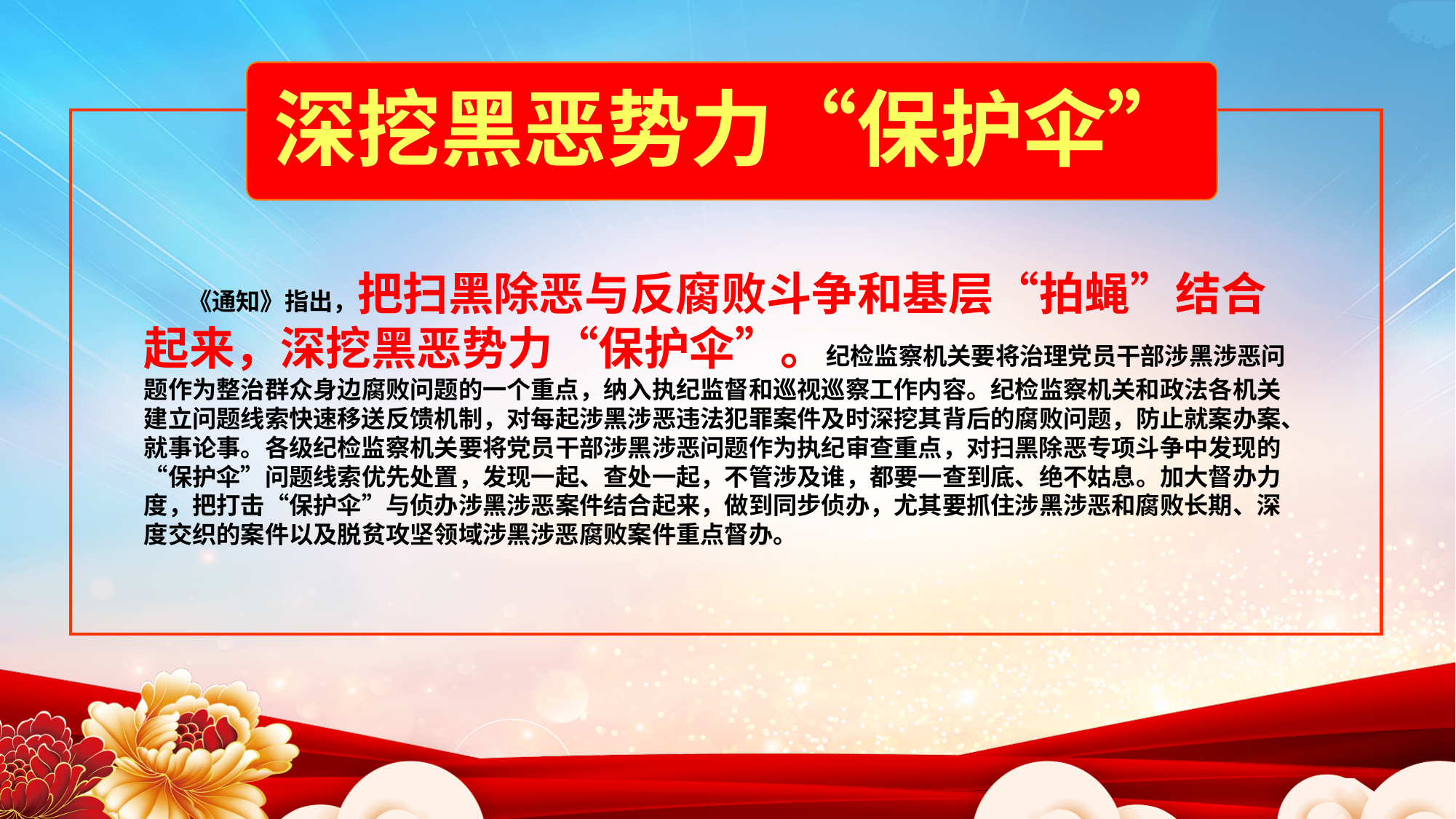

深挖黑恶势力“保护伞”

       《通知》指出，把扫黑除恶与反腐败斗争和基层“拍蝇”结合起来，深挖黑恶势力“保护伞”。纪检监察机关要将治理党员干部涉黑涉恶问题作为整治群众身边腐败问题的一个重点，纳入执纪监督和巡视巡察工作内容。纪检监察机关和政法各机关建立问题线索快速移送反馈机制，对每起涉黑涉恶违法犯罪案件及时深挖其背后的腐败问题，防止就案办案、就事论事。各级纪检监察机关要将党员干部涉黑涉恶问题作为执纪审查重点，对扫黑除恶专项斗争中发现的“保护伞”问题线索优先处置，发现一起、查处一起，不管涉及谁，都要一查到底、绝不姑息。加大督办力度，把打击“保护伞”与侦办涉黑涉恶案件结合起来，做到同步侦办，尤其要抓住涉黑涉恶和腐败长期、深度交织的案件以及脱贫攻坚领域涉黑涉恶腐败案件重点督办。